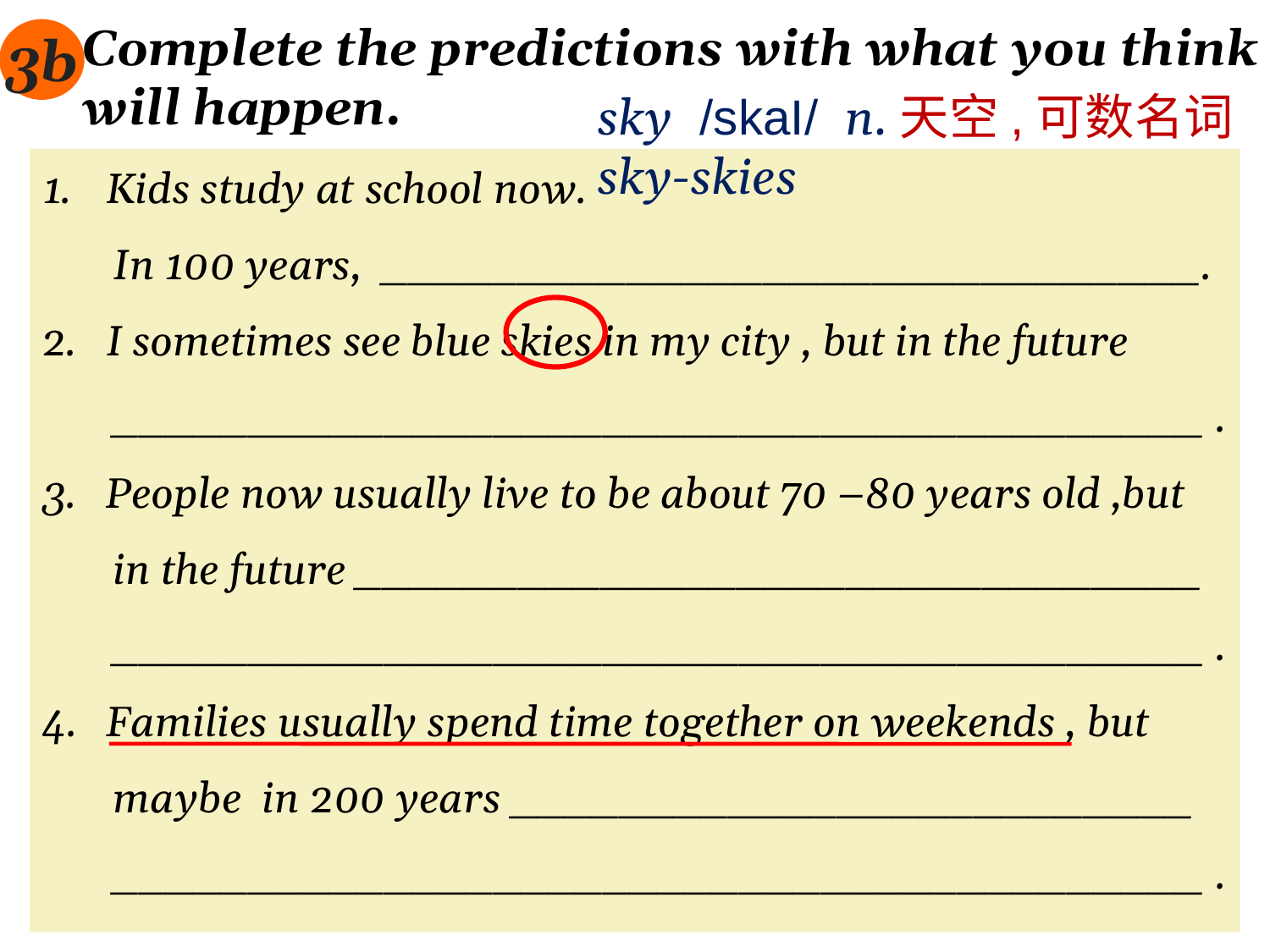

Complete the predictions with what you think
will happen.
3b
sky  /skaI/  n.天空,可数名词
sky-skies

Kids study at school now.
       In 100 years,  ______________________________.
I sometimes see blue skies in my city , but in the future
       ________________________________________ .
People now usually live to be about 70 –80 years old ,but
       in the future _______________________________
       ________________________________________ .
Families usually spend time together on weekends , but
       maybe  in 200 years _________________________
       ________________________________________ .